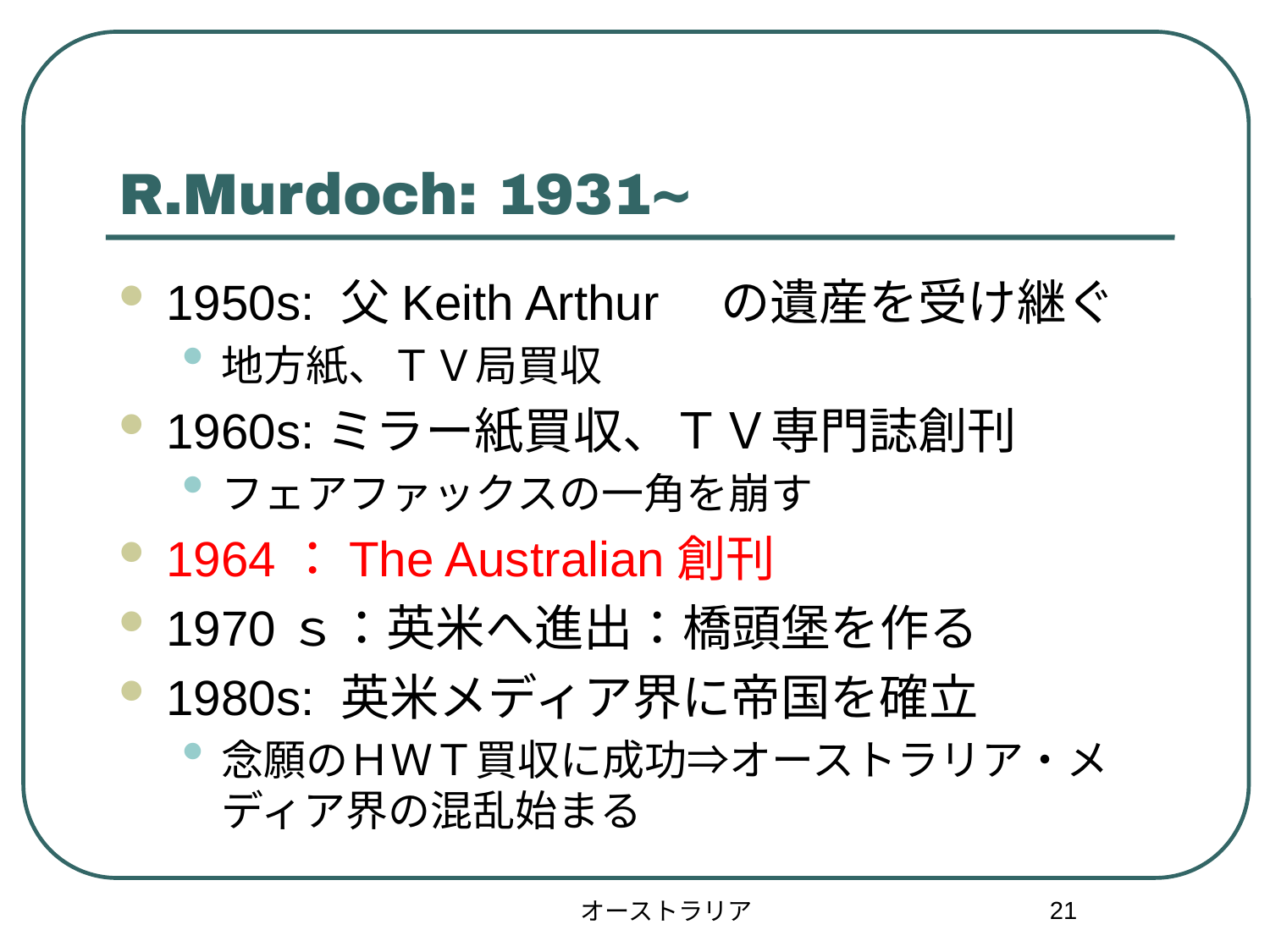

# R.Murdoch: 1931~
1950s: 父Keith Arthur　の遺産を受け継ぐ
地方紙、ＴＶ局買収
1960s:ミラー紙買収、ＴＶ専門誌創刊
フェアファックスの一角を崩す
1964：The Australian創刊
1970ｓ：英米へ進出：橋頭堡を作る
1980s: 英米メディア界に帝国を確立
念願のＨＷＴ買収に成功⇒オーストラリア・メディア界の混乱始まる
21
オーストラリア